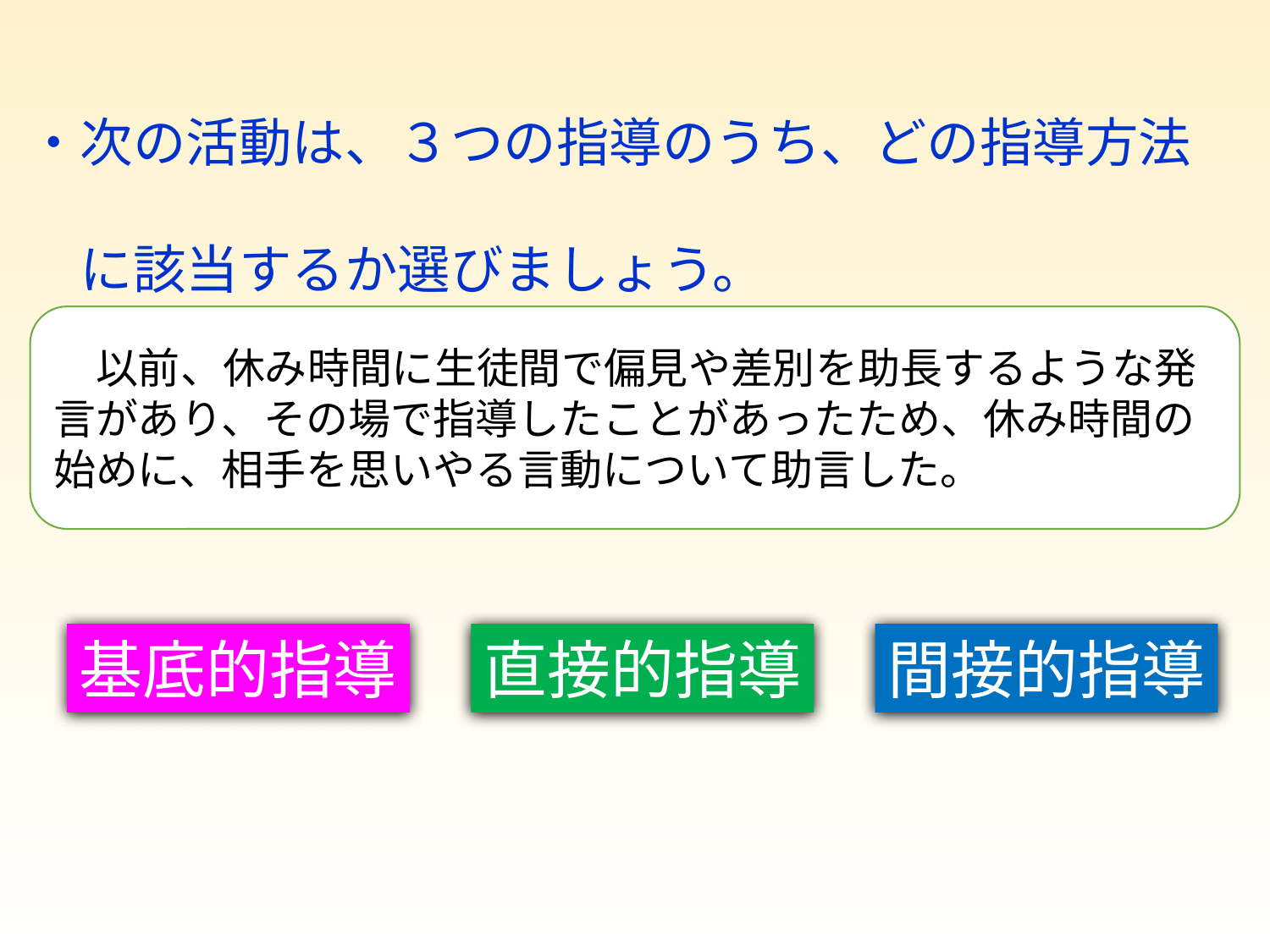

・次の活動は、３つの指導のうち、どの指導方法
　に該当するか選びましょう。
　以前、休み時間に生徒間で偏見や差別を助長するような発言があり、その場で指導したことがあったため、休み時間の始めに、相手を思いやる言動について助言した。
直接的指導
間接的指導
基底的指導